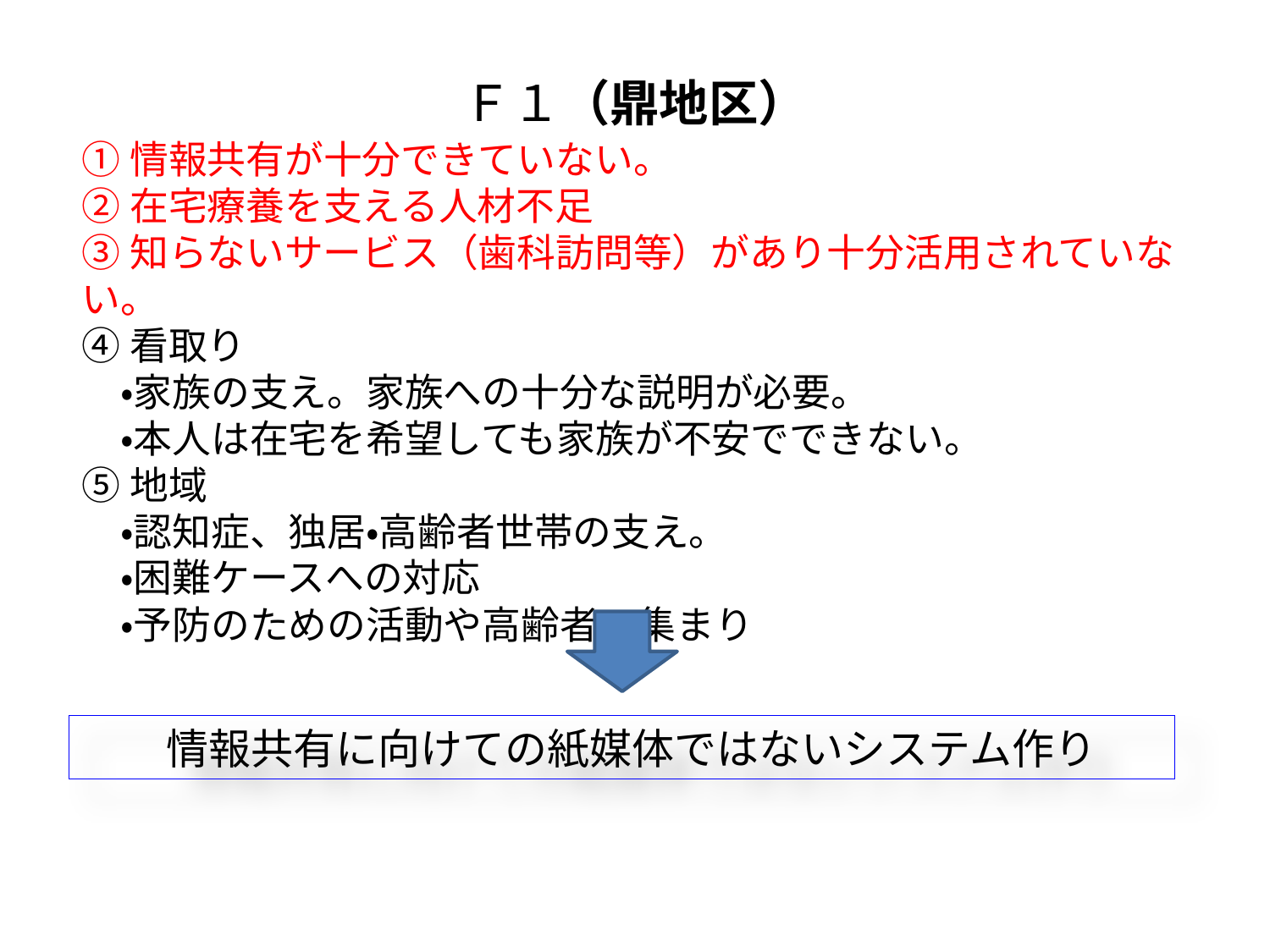

Ｆ１（鼎地区）
①情報共有が十分できていない。
②在宅療養を支える人材不足
③知らないサービス（歯科訪問等）があり十分活用されていない。
④看取り
　・家族の支え。家族への十分な説明が必要。
　・本人は在宅を希望しても家族が不安でできない。
⑤地域
　・認知症、独居・高齢者世帯の支え。
　・困難ケースへの対応
　・予防のための活動や高齢者の集まり

　　情報共有に向けての紙媒体ではないシステム作り